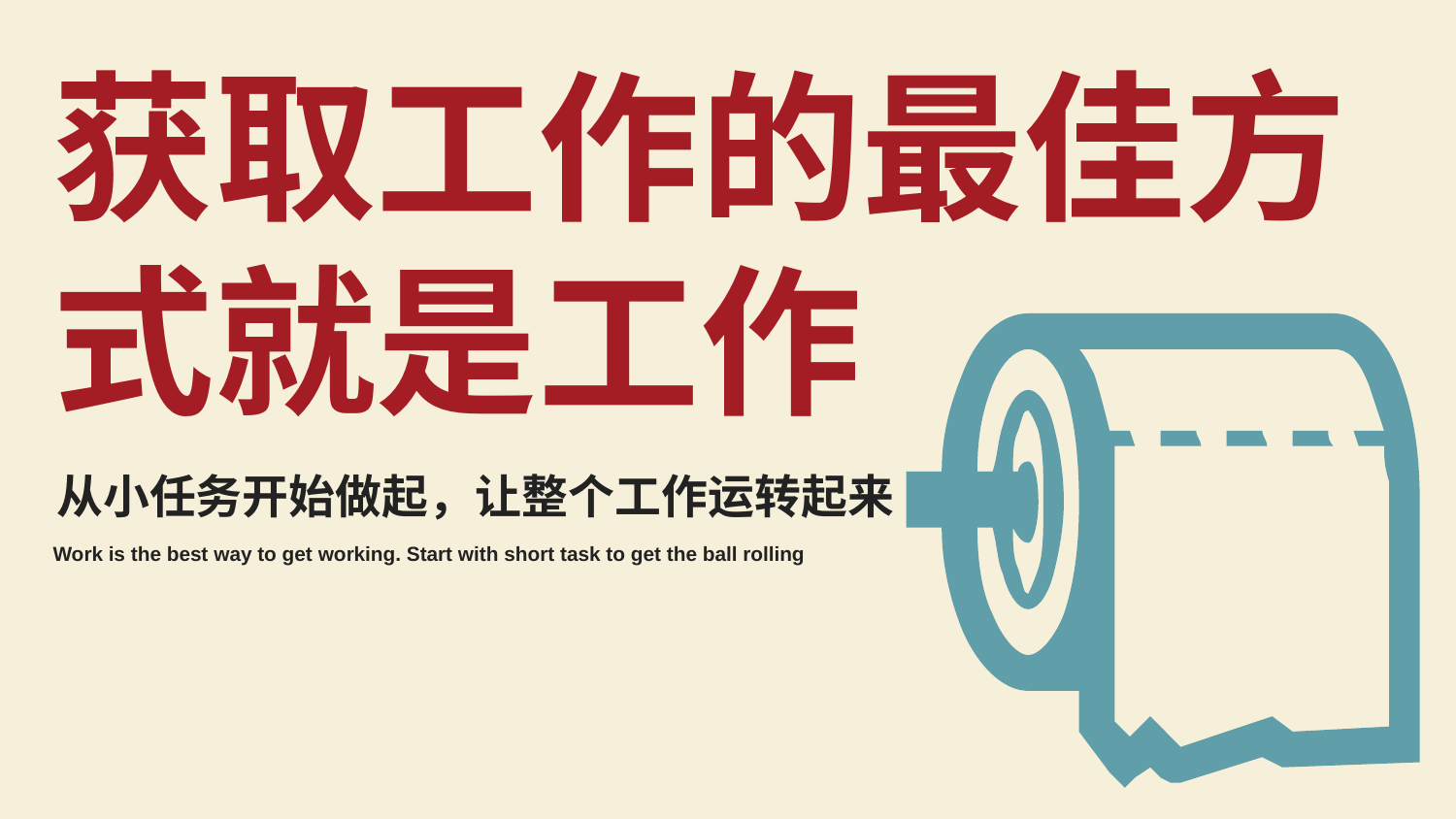

获取工作的最佳方式就是工作

从小任务开始做起，让整个工作运转起来
Work is the best way to get working. Start with short task to get the ball rolling